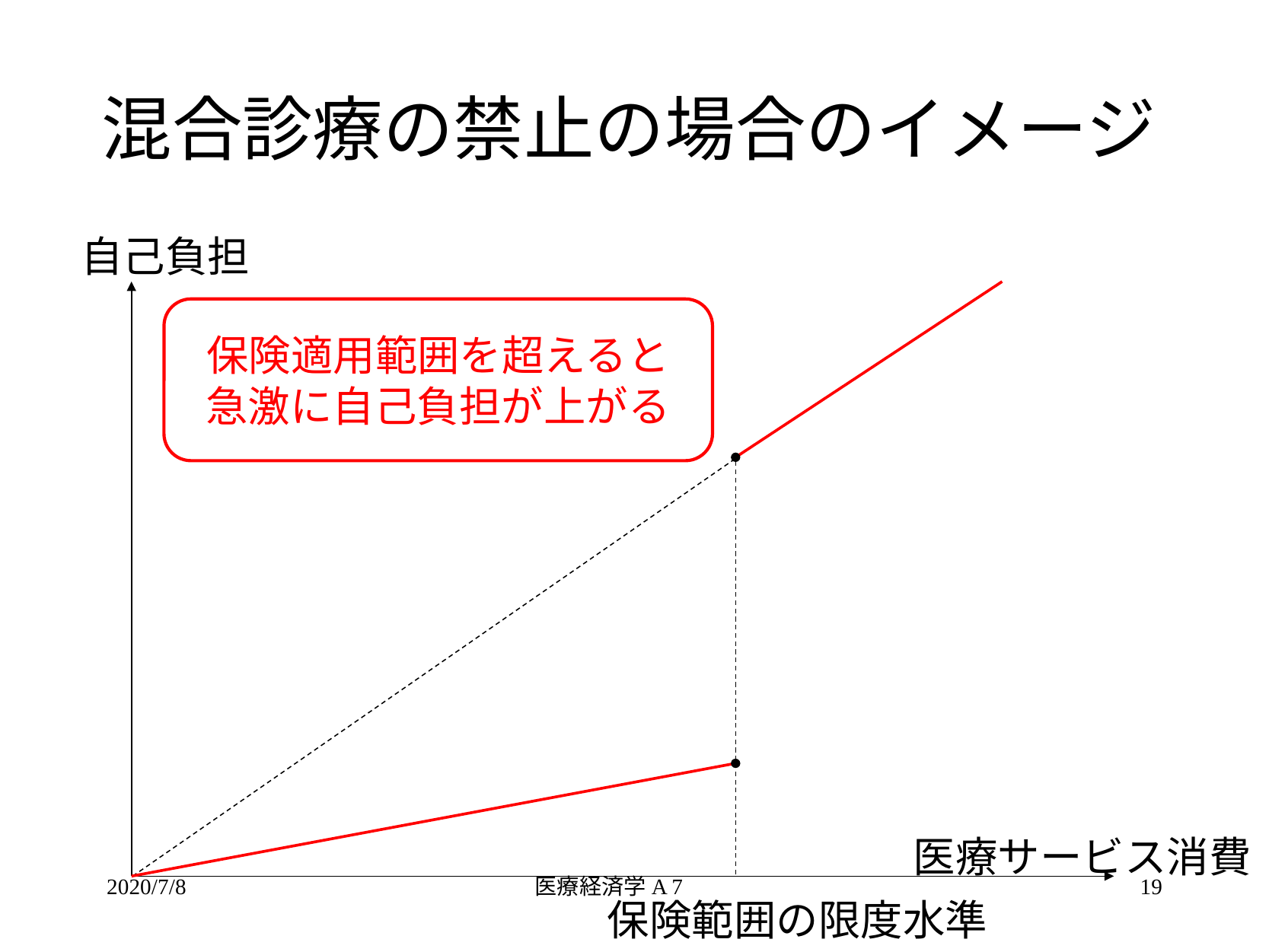

# 混合診療の禁止の場合のイメージ
自己負担
保険適用範囲を超えると
急激に自己負担が上がる
医療サービス消費
2020/7/8
医療経済学A 7
19
保険範囲の限度水準